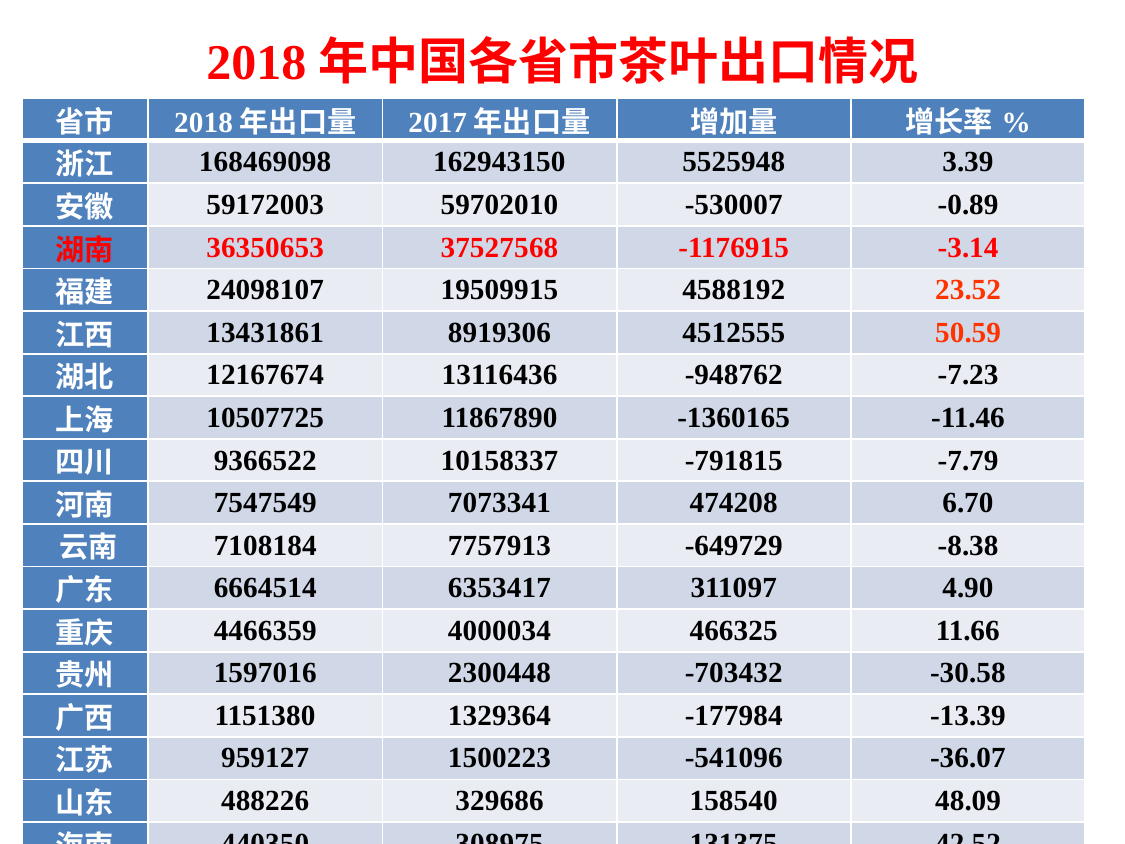

# 2018年中国各省市茶叶出口情况
| 省市 | 2018年出口量 | 2017年出口量 | 增加量 | 增长率% |
| --- | --- | --- | --- | --- |
| 浙江 | 168469098 | 162943150 | 5525948 | 3.39 |
| 安徽 | 59172003 | 59702010 | -530007 | -0.89 |
| 湖南 | 36350653 | 37527568 | -1176915 | -3.14 |
| 福建 | 24098107 | 19509915 | 4588192 | 23.52 |
| 江西 | 13431861 | 8919306 | 4512555 | 50.59 |
| 湖北 | 12167674 | 13116436 | -948762 | -7.23 |
| 上海 | 10507725 | 11867890 | -1360165 | -11.46 |
| 四川 | 9366522 | 10158337 | -791815 | -7.79 |
| 河南 | 7547549 | 7073341 | 474208 | 6.70 |
| 云南 | 7108184 | 7757913 | -649729 | -8.38 |
| 广东 | 6664514 | 6353417 | 311097 | 4.90 |
| 重庆 | 4466359 | 4000034 | 466325 | 11.66 |
| 贵州 | 1597016 | 2300448 | -703432 | -30.58 |
| 广西 | 1151380 | 1329364 | -177984 | -13.39 |
| 江苏 | 959127 | 1500223 | -541096 | -36.07 |
| 山东 | 488226 | 329686 | 158540 | 48.09 |
| 海南 | 440350 | 308975 | 131375 | 42.52 |
| 天津 | 310097 | 140646 | 169451 | 120.48 |
| 陕西 | 233450 | 207463 | 25987 | 12.53 |
| 合计 | 364741807 | 355251869 | 9489938 | 2.66% |
23